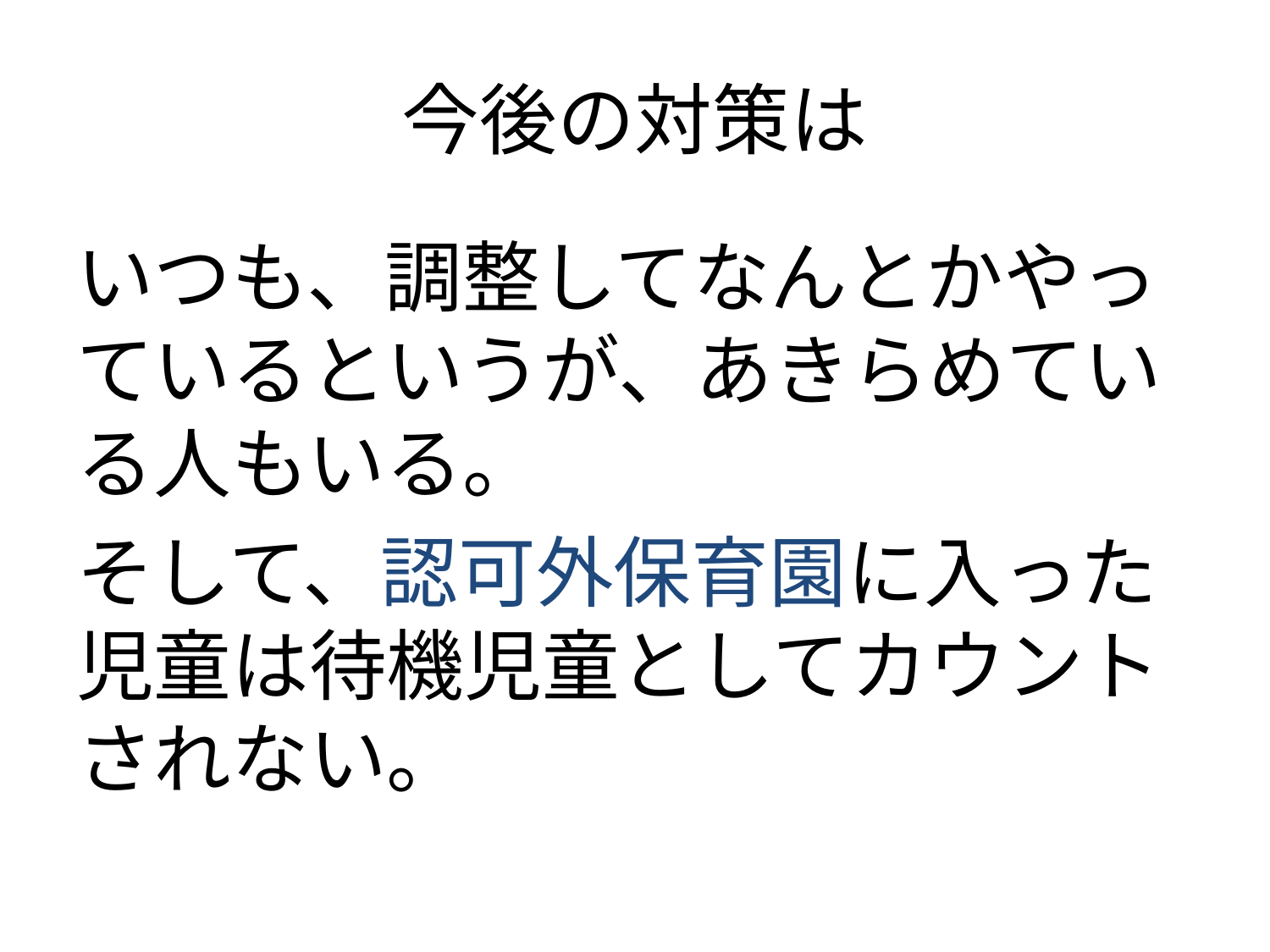

# 今後の対策は
いつも、調整してなんとかやっているというが、あきらめている人もいる。
そして、認可外保育園に入った児童は待機児童としてカウントされない。